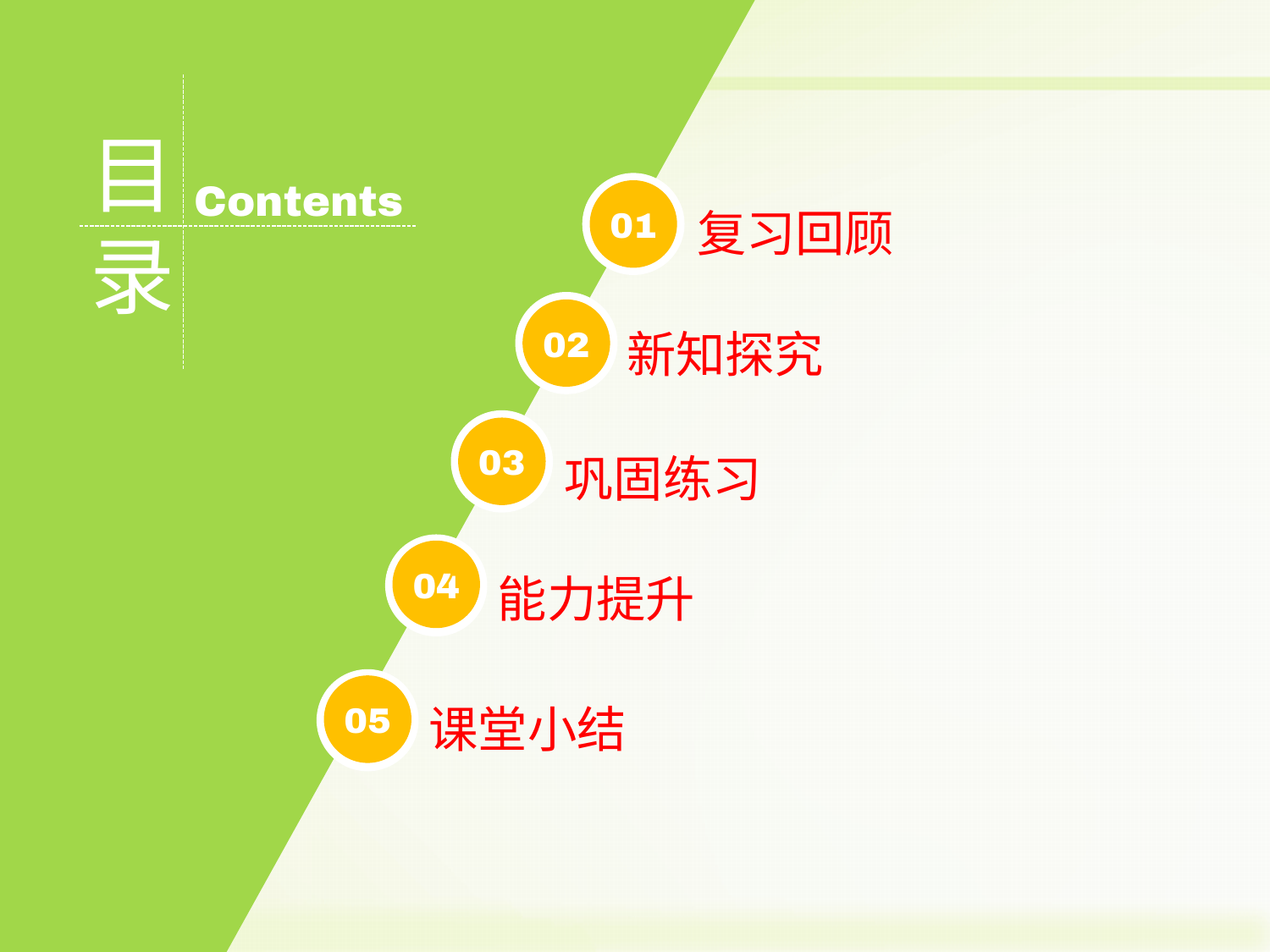

目录
Contents

01
复习回顾

02
新知探究

03
巩固练习

04
能力提升

05
课堂小结